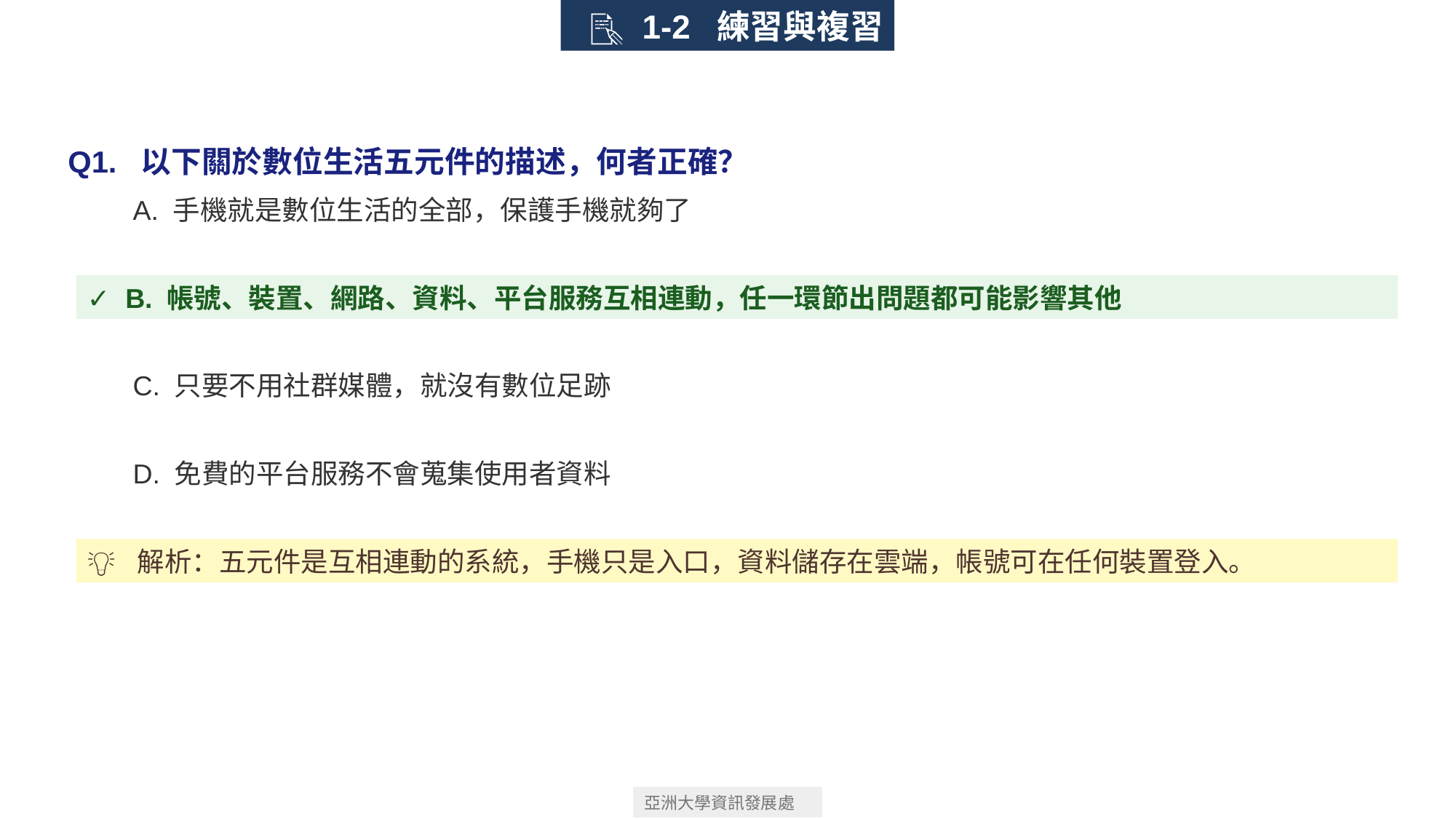

📝  1-2  練習與複習
Q1.  以下關於數位生活五元件的描述，何者正確？
      A. 手機就是數位生活的全部，保護手機就夠了
✓  B. 帳號、裝置、網路、資料、平台服務互相連動，任一環節出問題都可能影響其他
      C. 只要不用社群媒體，就沒有數位足跡
      D. 免費的平台服務不會蒐集使用者資料
💡  解析：五元件是互相連動的系統，手機只是入口，資料儲存在雲端，帳號可在任何裝置登入。
亞洲大學資訊發展處